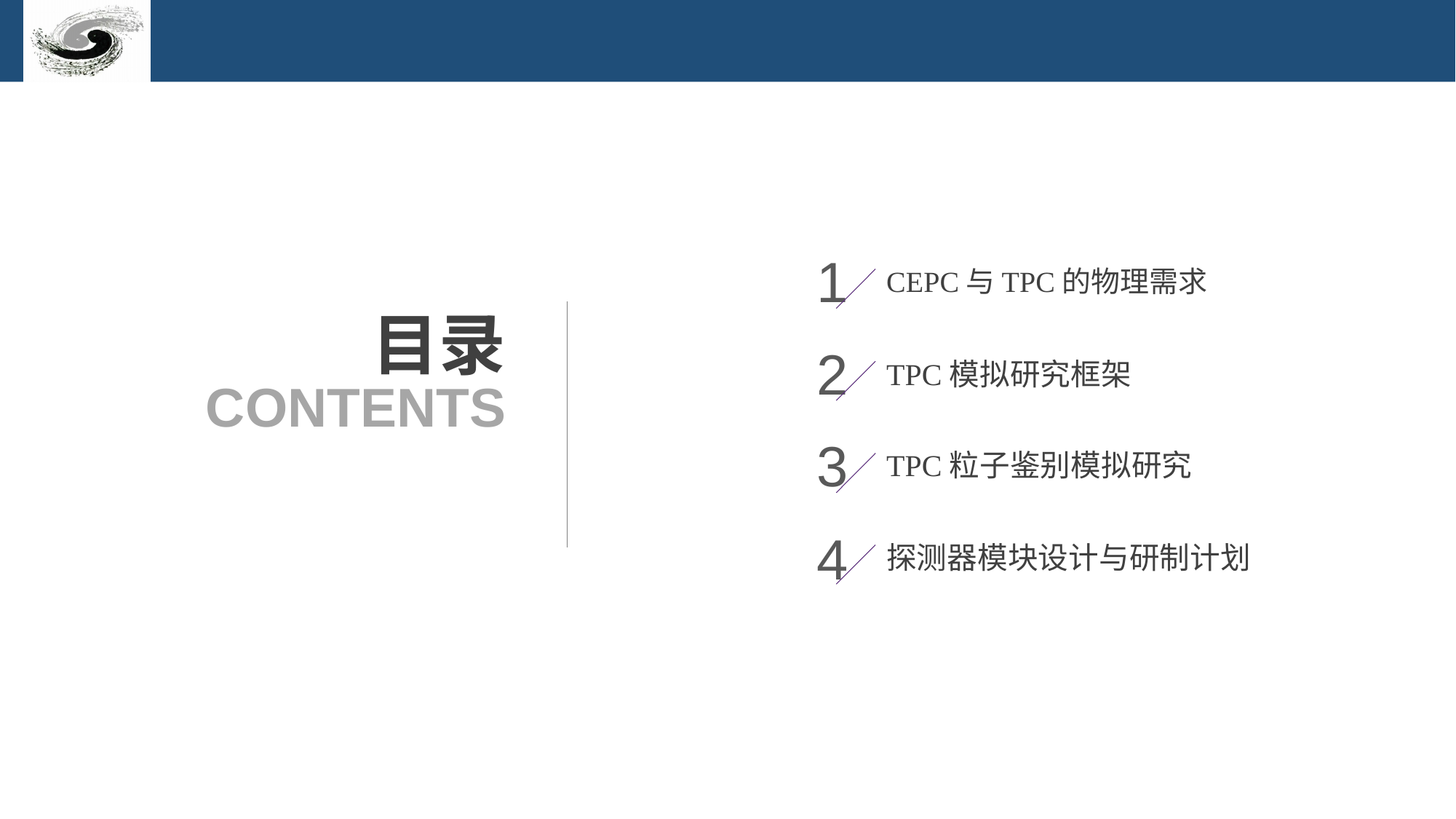

CEPC与TPC的物理需求
TPC模拟研究框架
TPC粒子鉴别模拟研究
探测器模块设计与研制计划